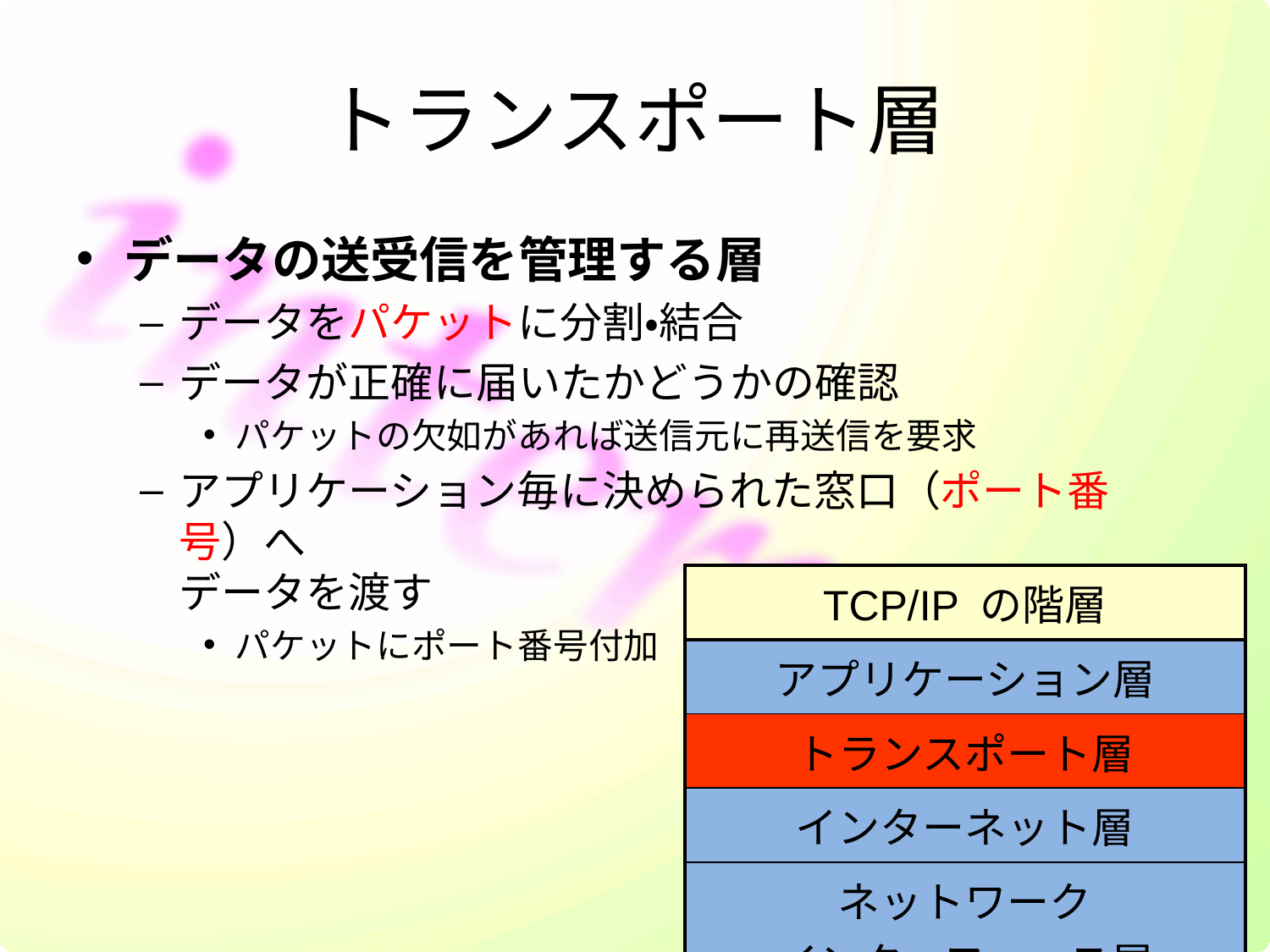

# トランスポート層
データの送受信を管理する層
データをパケットに分割・結合
データが正確に届いたかどうかの確認
パケットの欠如があれば送信元に再送信を要求
アプリケーション毎に決められた窓口（ポート番号）へ
データを渡す
パケットにポート番号付加
| TCP/IP の階層 |
| --- |
| アプリケーション層 |
| トランスポート層 |
| インターネット層 |
| ネットワーク インターフェース層 |